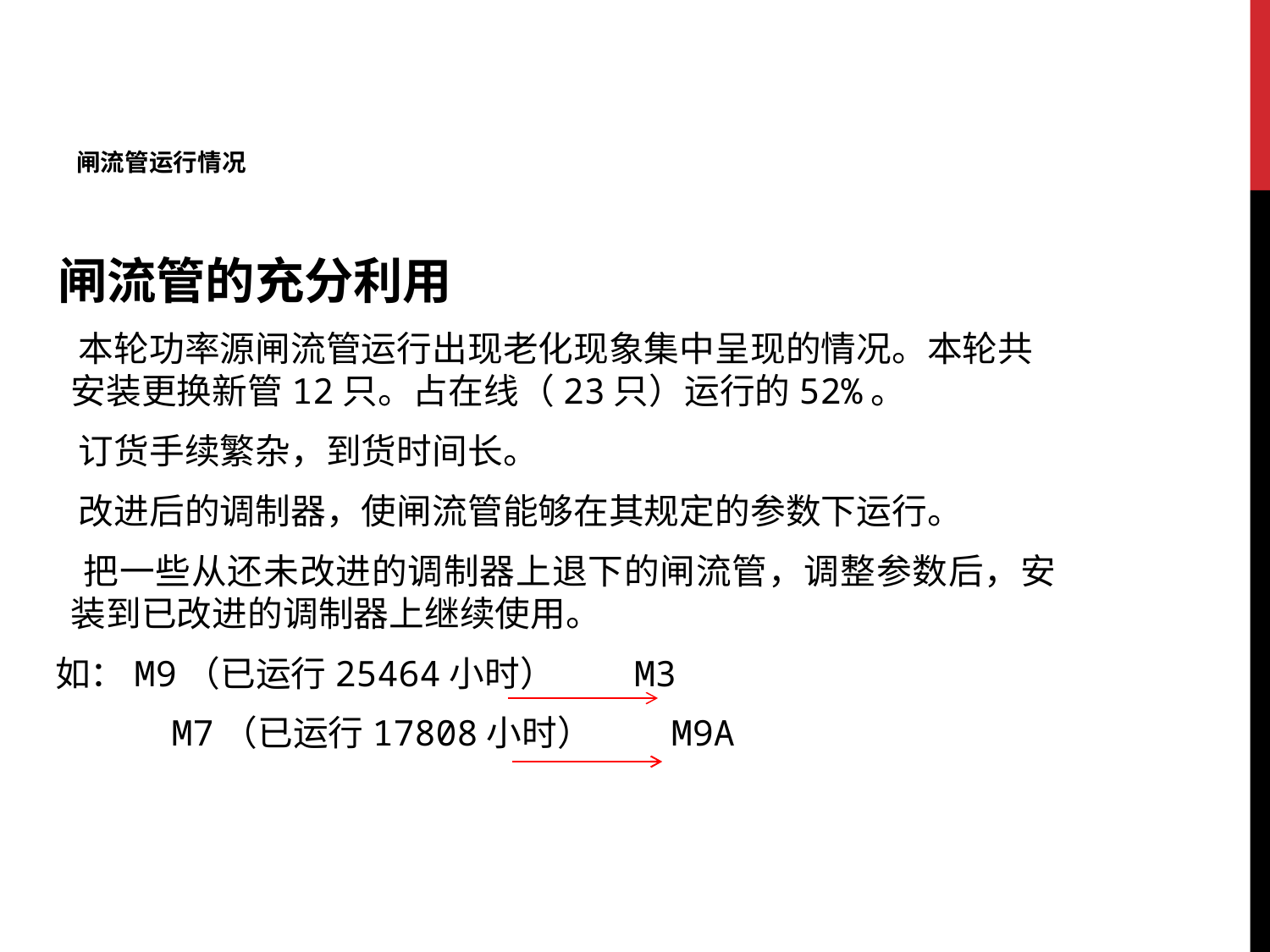

# 闸流管运行情况
  闸流管的充分利用
      本轮功率源闸流管运行出现老化现象集中呈现的情况。本轮共安装更换新管12只。占在线（23只）运行的52%。
      订货手续繁杂，到货时间长。
      改进后的调制器，使闸流管能够在其规定的参数下运行。
      把一些从还未改进的调制器上退下的闸流管，调整参数后，安装到已改进的调制器上继续使用。
   如：M9（已运行25464小时）         M3
       M7（已运行17808小时）         M9A